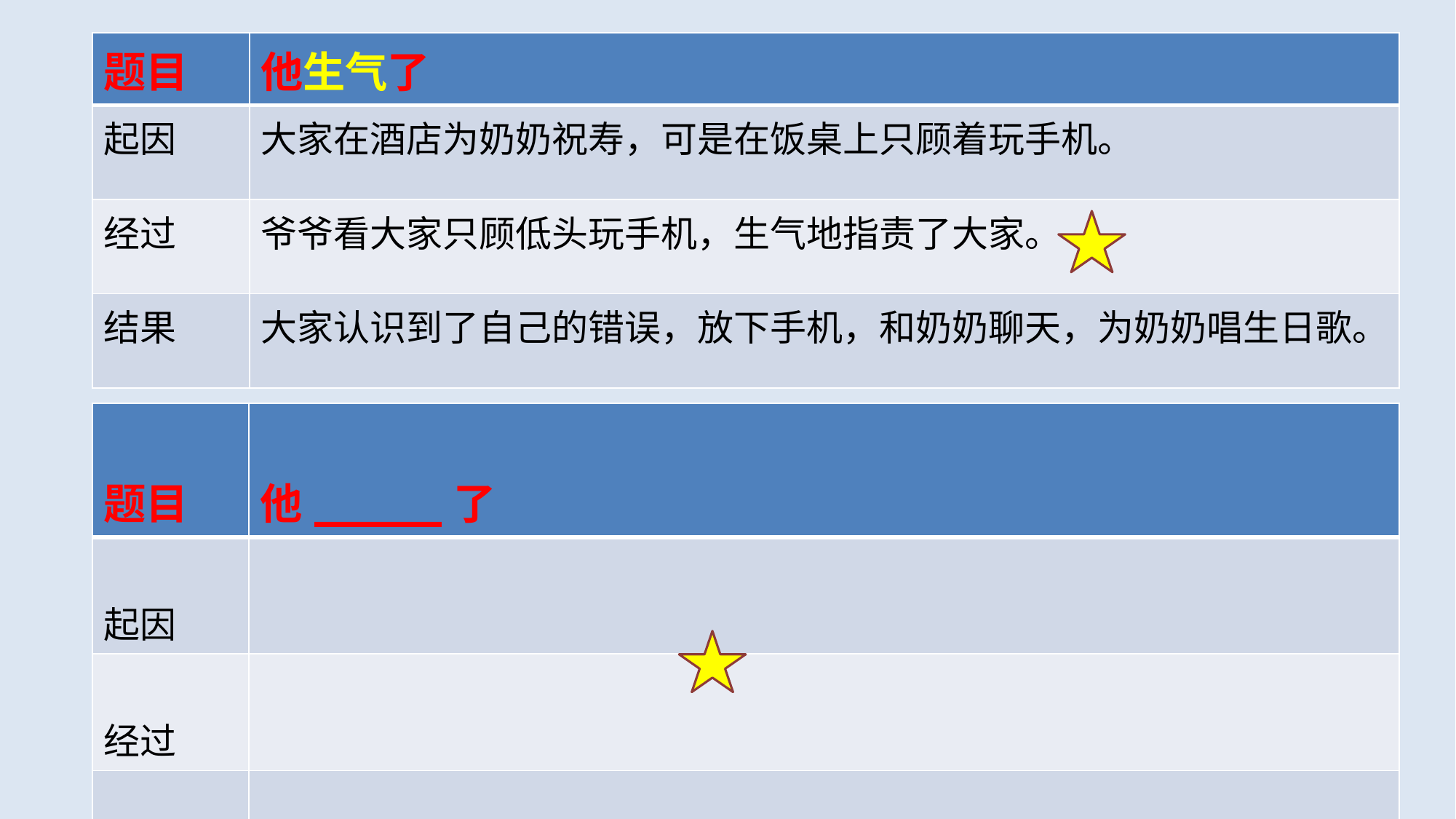

| 题目 | 他生气了 |
| --- | --- |
| 起因 | 大家在酒店为奶奶祝寿，可是在饭桌上只顾着玩手机。 |
| 经过 | 爷爷看大家只顾低头玩手机，生气地指责了大家。 |
| 结果 | 大家认识到了自己的错误，放下手机，和奶奶聊天，为奶奶唱生日歌。 |

| 题目 | 他\_\_\_\_\_了 |
| --- | --- |
| 起因 |  |
| 经过 |  |
| 结果 |  |